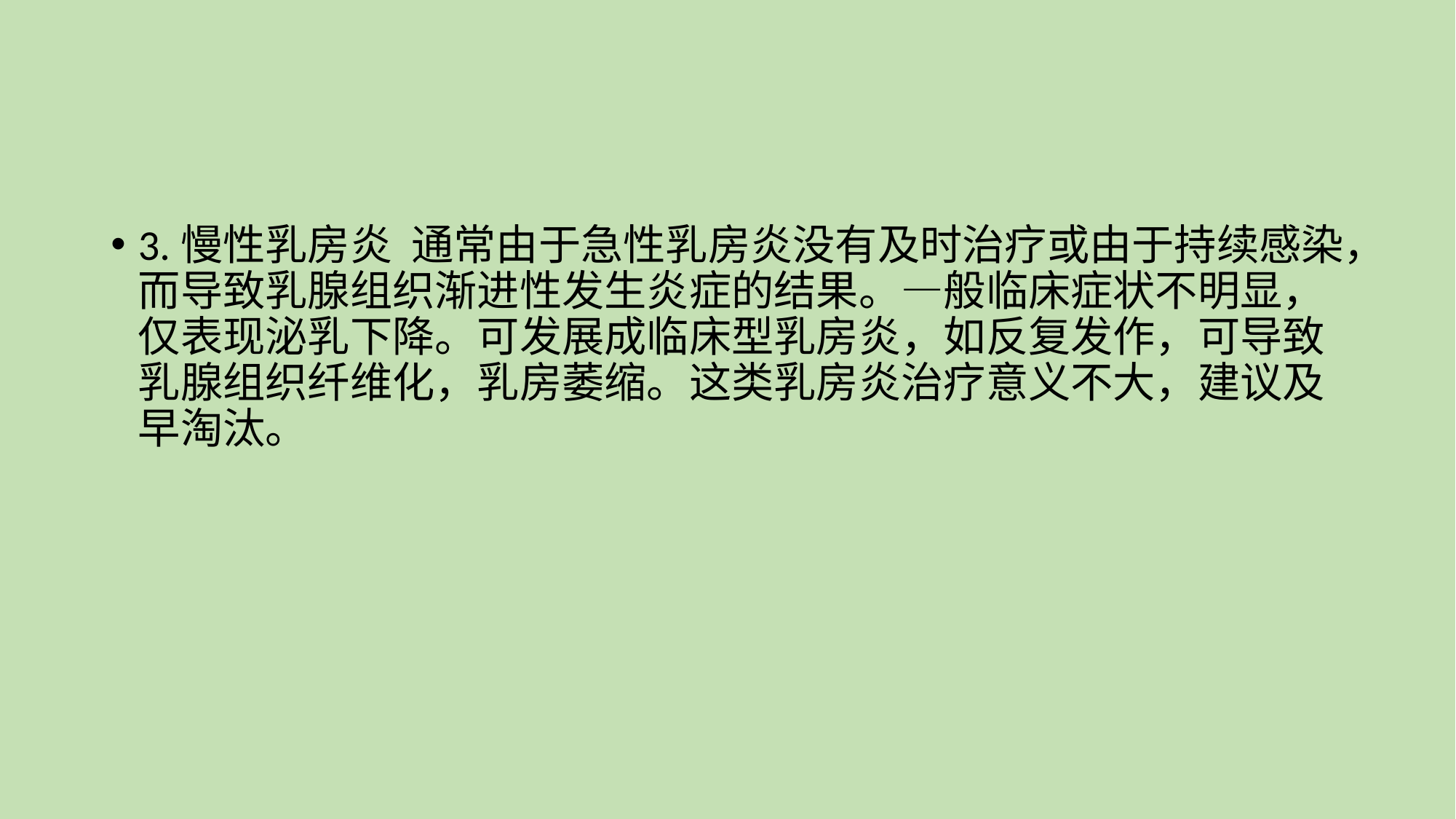

#
3.慢性乳房炎  通常由于急性乳房炎没有及时治疗或由于持续感染，而导致乳腺组织渐进性发生炎症的结果。—般临床症状不明显，仅表现泌乳下降。可发展成临床型乳房炎，如反复发作，可导致乳腺组织纤维化，乳房萎缩。这类乳房炎治疗意义不大，建议及早淘汰。